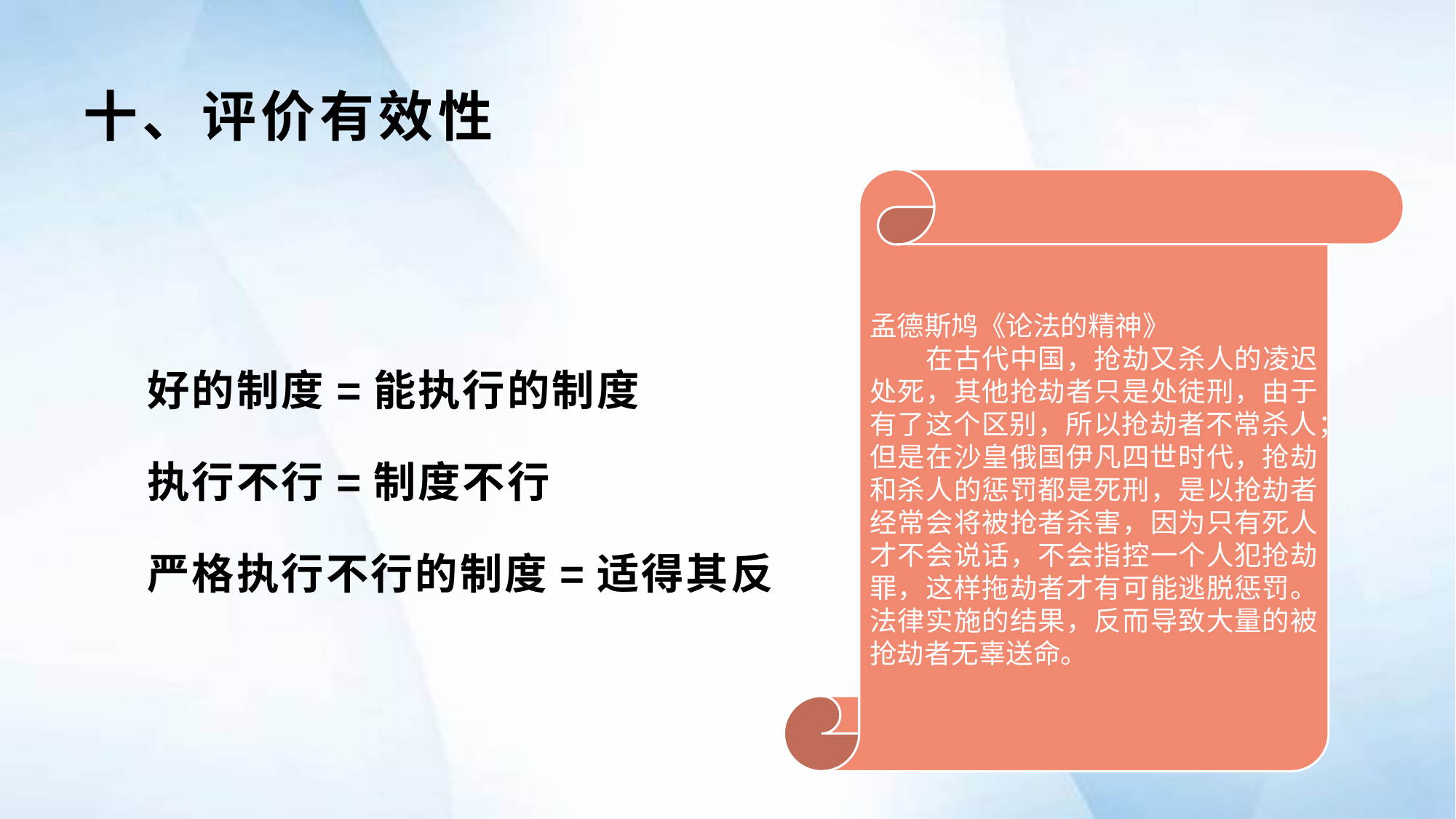

# 十、评价有效性
孟德斯鸠《论法的精神》
       在古代中国，抢劫又杀人的凌迟处死，其他抢劫者只是处徒刑，由于有了这个区别，所以抢劫者不常杀人；但是在沙皇俄国伊凡四世时代，抢劫和杀人的惩罚都是死刑，是以抢劫者经常会将被抢者杀害，因为只有死人才不会说话，不会指控一个人犯抢劫罪，这样拖劫者才有可能逃脱惩罚。法律实施的结果，反而导致大量的被抢劫者无辜送命。
好的制度=能执行的制度
执行不行=制度不行
严格执行不行的制度=适得其反
60